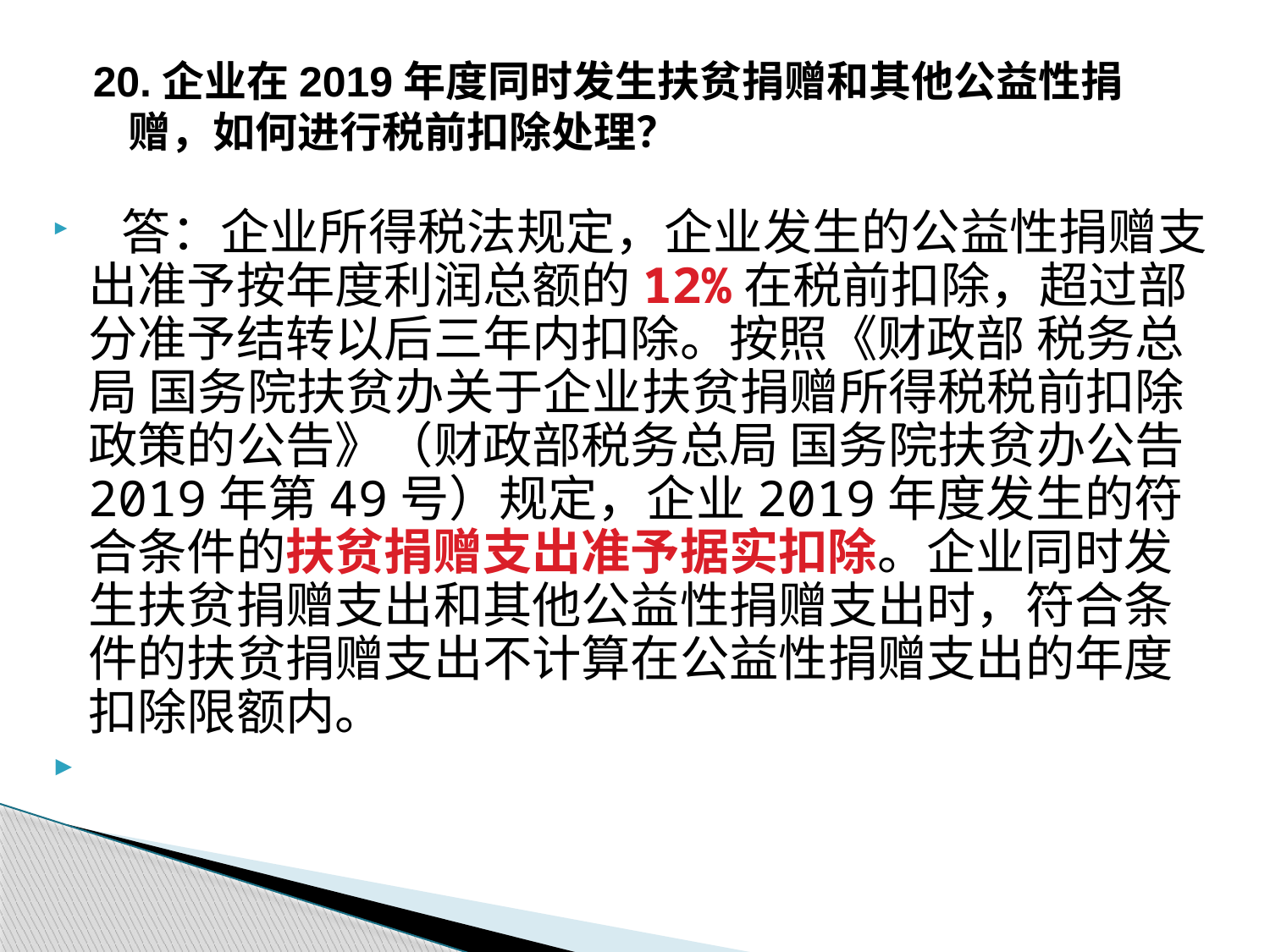

20.企业在2019年度同时发生扶贫捐赠和其他公益性捐赠，如何进行税前扣除处理？

   答：企业所得税法规定，企业发生的公益性捐赠支出准予按年度利润总额的12%在税前扣除，超过部分准予结转以后三年内扣除。按照《财政部 税务总局 国务院扶贫办关于企业扶贫捐赠所得税税前扣除政策的公告》（财政部税务总局 国务院扶贫办公告2019年第49号）规定，企业2019年度发生的符合条件的扶贫捐赠支出准予据实扣除。企业同时发生扶贫捐赠支出和其他公益性捐赠支出时，符合条件的扶贫捐赠支出不计算在公益性捐赠支出的年度扣除限额内。